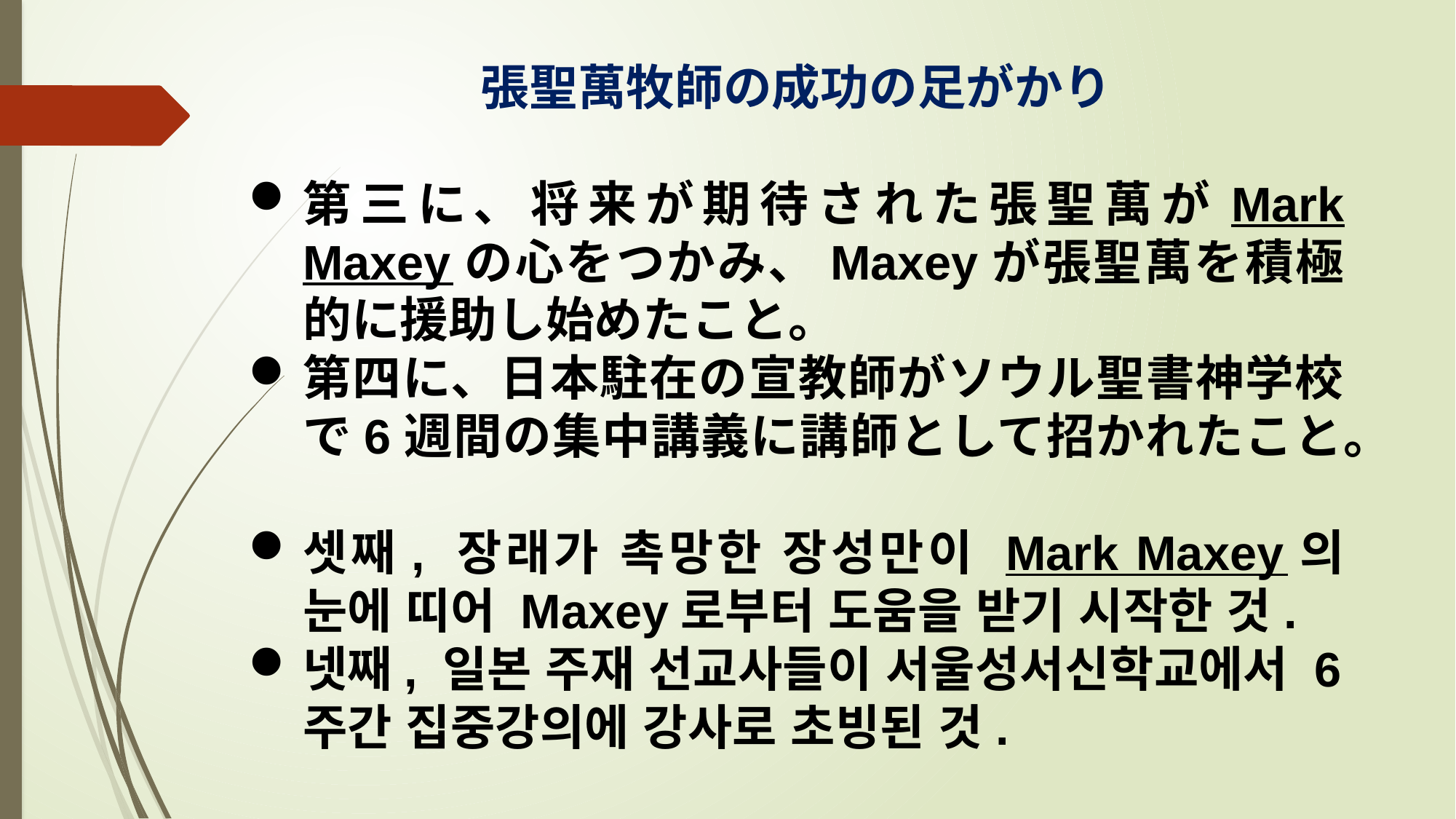

張聖萬牧師の成功の足がかり

第三に、将来が期待された張聖萬がMark Maxeyの心をつかみ、Maxeyが張聖萬を積極的に援助し始めたこと。
第四に、日本駐在の宣教師がソウル聖書神学校で6週間の集中講義に講師として招かれたこと。

셋째, 장래가 촉망한 장성만이 Mark Maxey의 눈에 띠어 Maxey로부터 도움을 받기 시작한 것.
넷째, 일본 주재 선교사들이 서울성서신학교에서 6주간 집중강의에 강사로 초빙된 것.